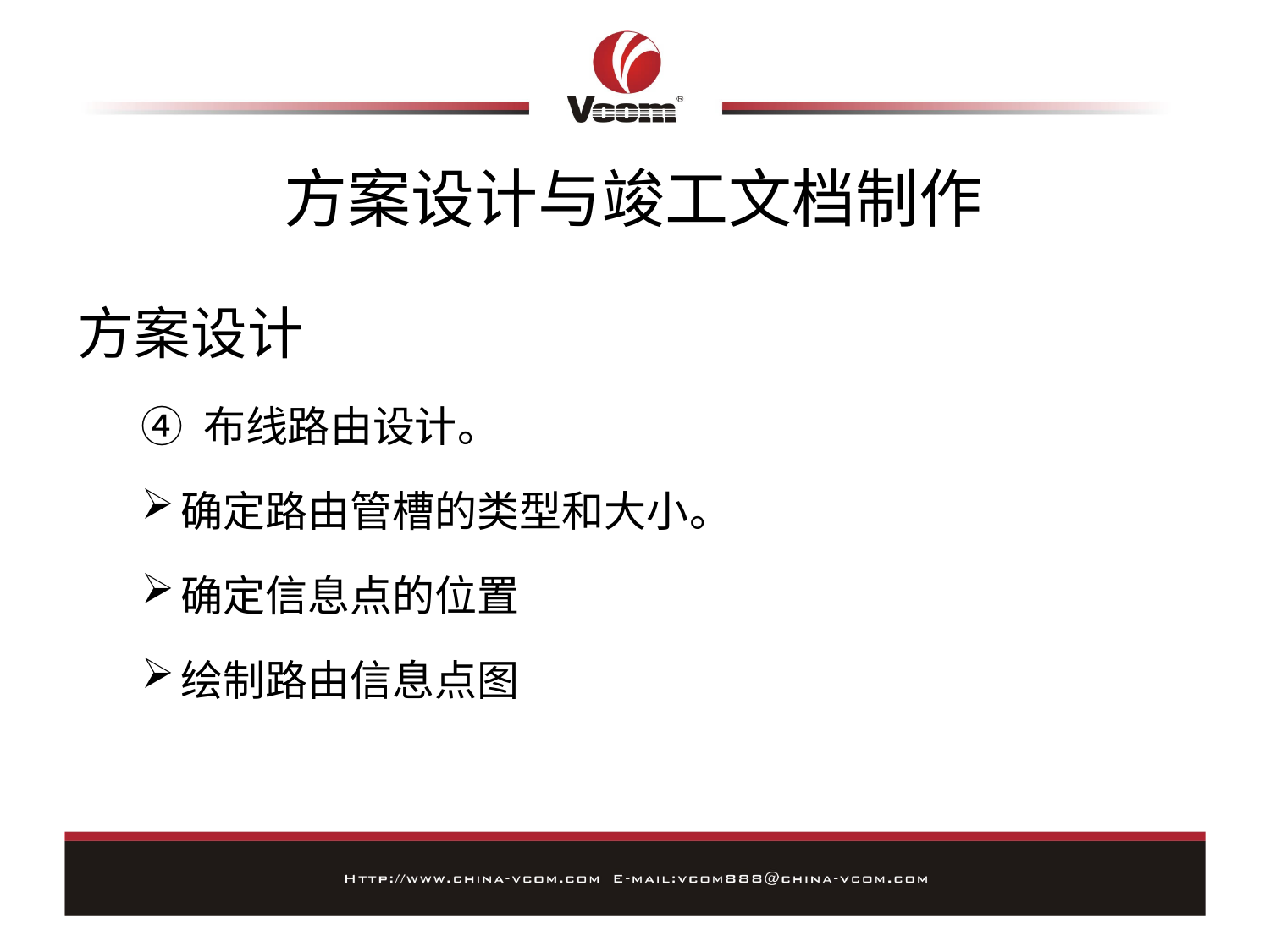

# 方案设计与竣工文档制作
方案设计
④ 布线路由设计。
确定路由管槽的类型和大小。
确定信息点的位置
绘制路由信息点图